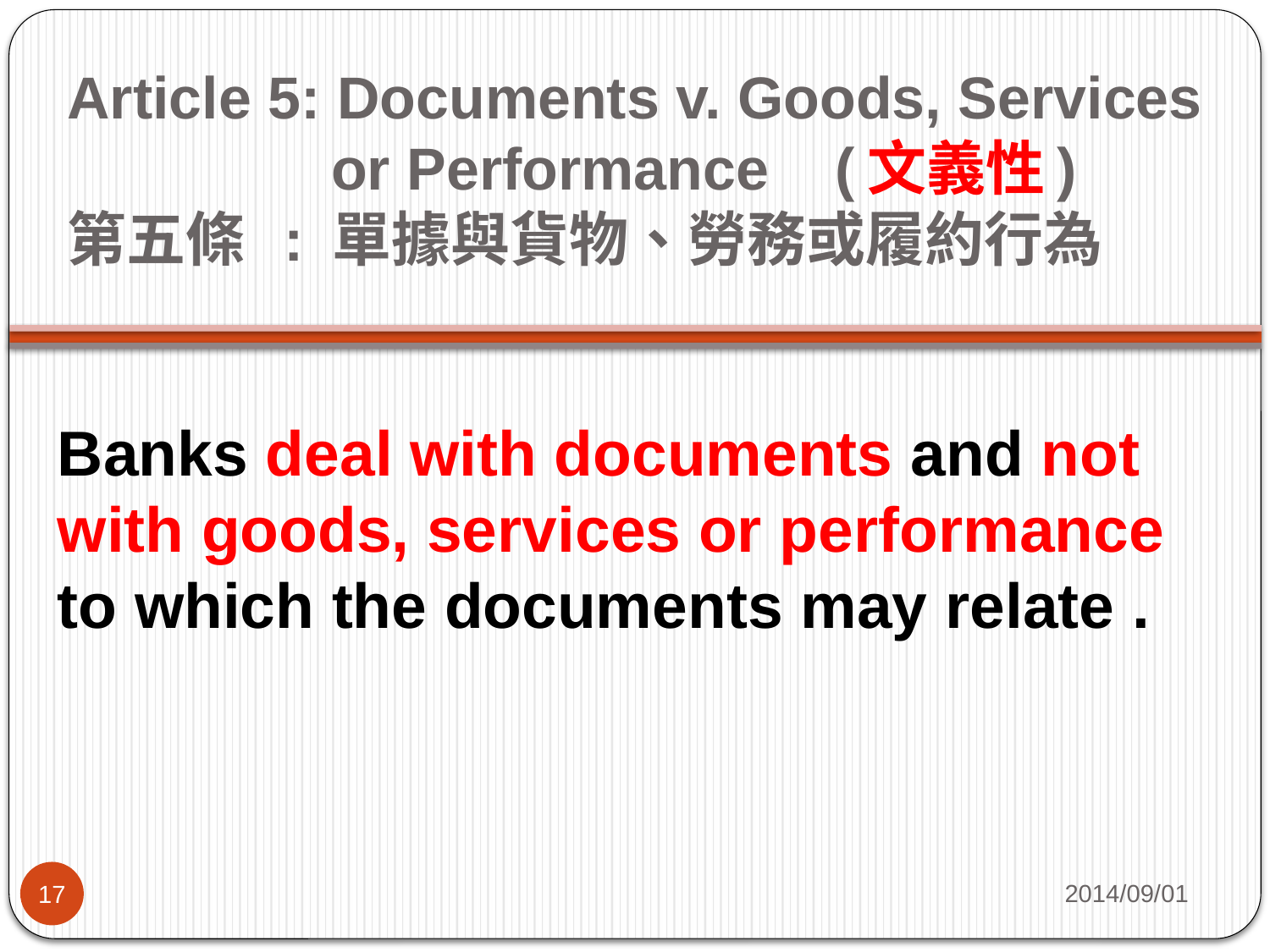

# Article 5: Documents v. Goods, Services or Performance    (文義性) 第五條  : 單據與貨物、勞務或履約行為
Banks deal with documents and not with goods, services or performance to which the documents may relate .
2014/09/01
17